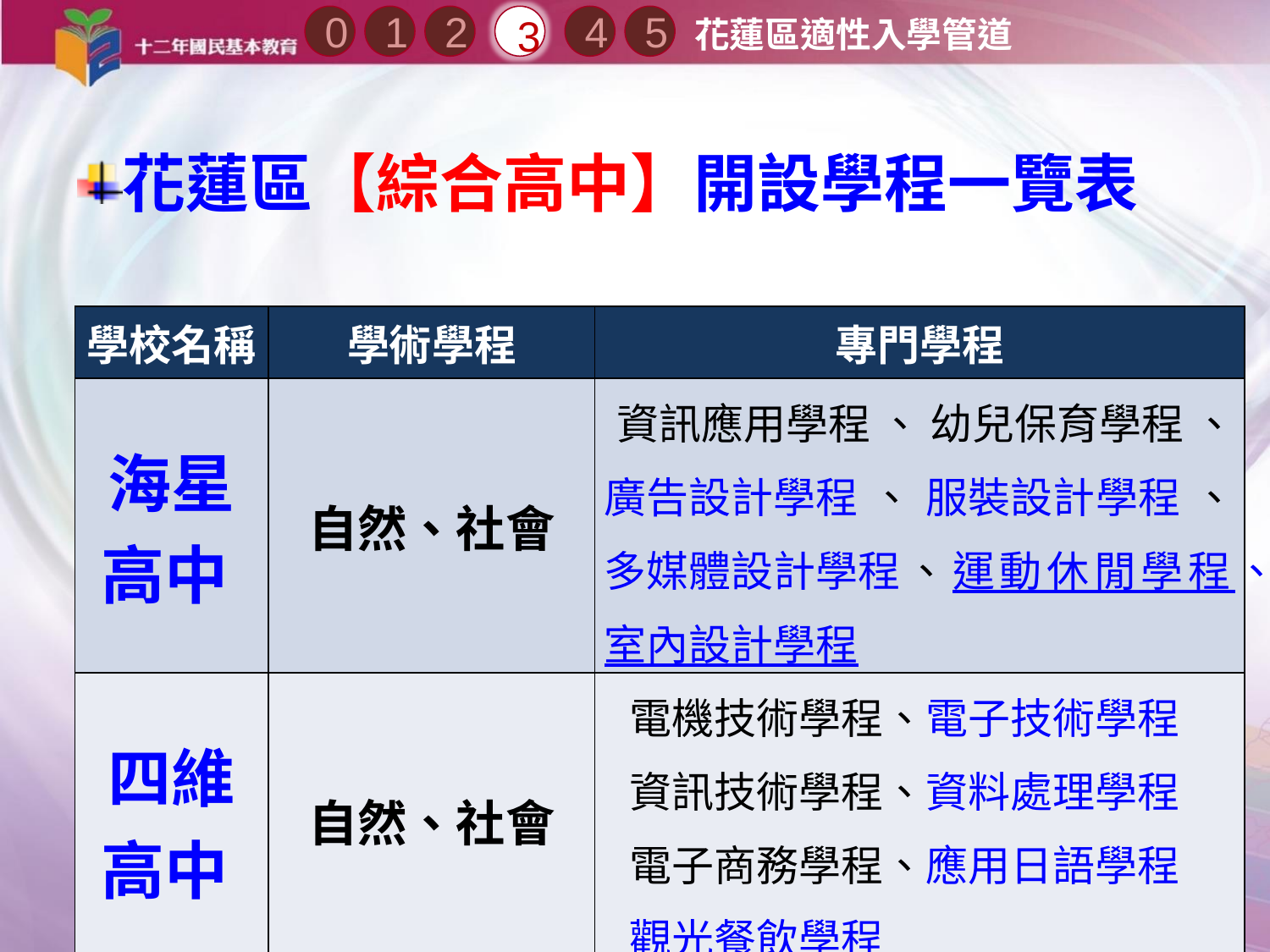

0
2
3
1
4
5
花蓮區適性入學管道
# 花蓮區【綜合高中】開設學程一覽表
| 學校名稱 | 學術學程 | 專門學程 |
| --- | --- | --- |
| 海星高中 | 自然、社會 | 資訊應用學程、幼兒保育學程、廣告設計學程、服裝設計學程、多媒體設計學程、運動休閒學程、室內設計學程 |
| 四維高中 | 自然、社會 | 電機技術學程、電子技術學程 資訊技術學程、資料處理學程 電子商務學程、應用日語學程 觀光餐飲學程 |
51